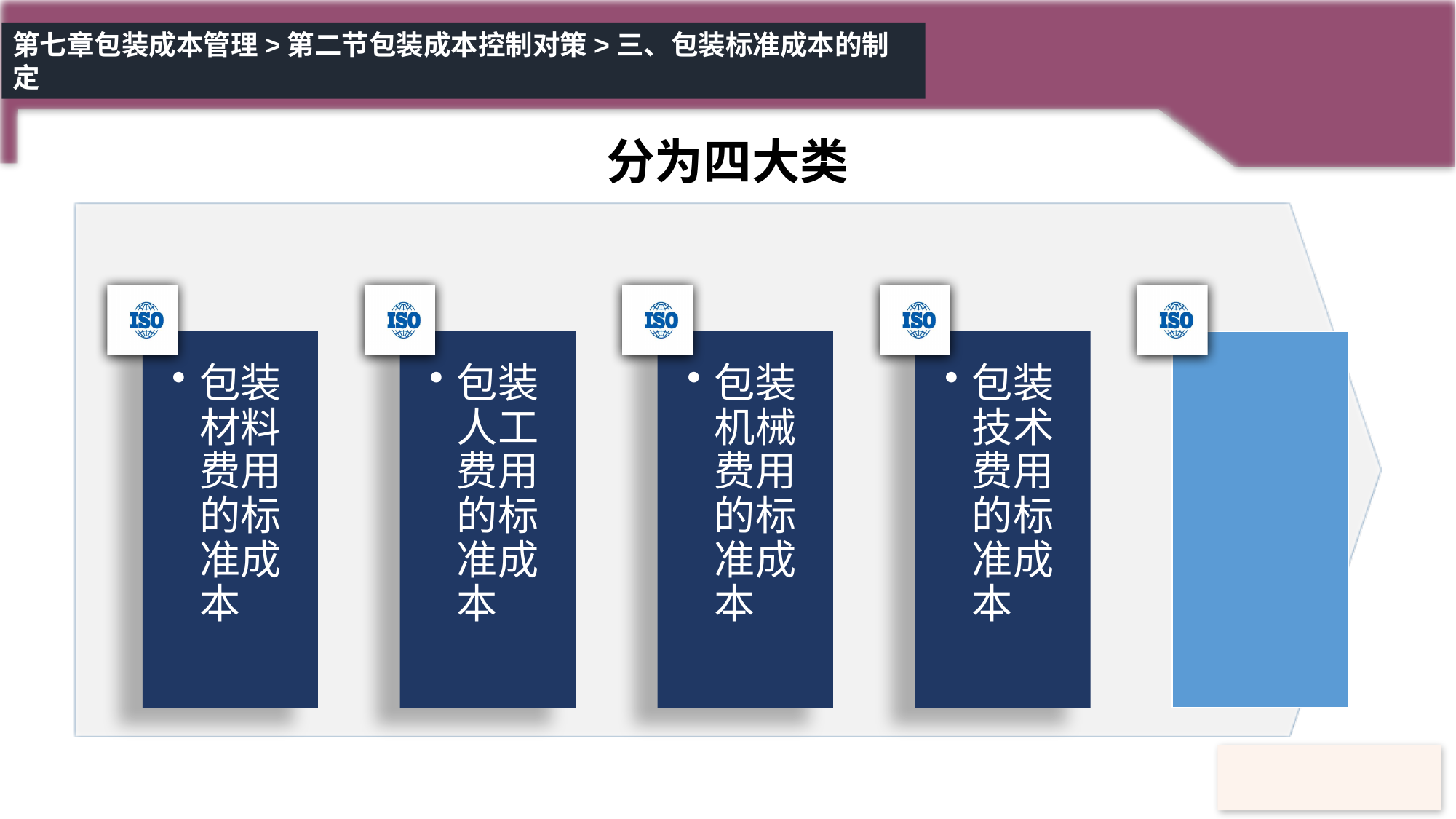

第七章包装成本管理>第二节包装成本控制对策>三、包装标准成本的制定
# 分为四大类

包装材料费用的标准成本

包装人工费用的标准成本

包装机械费用的标准成本

包装技术费用的标准成本